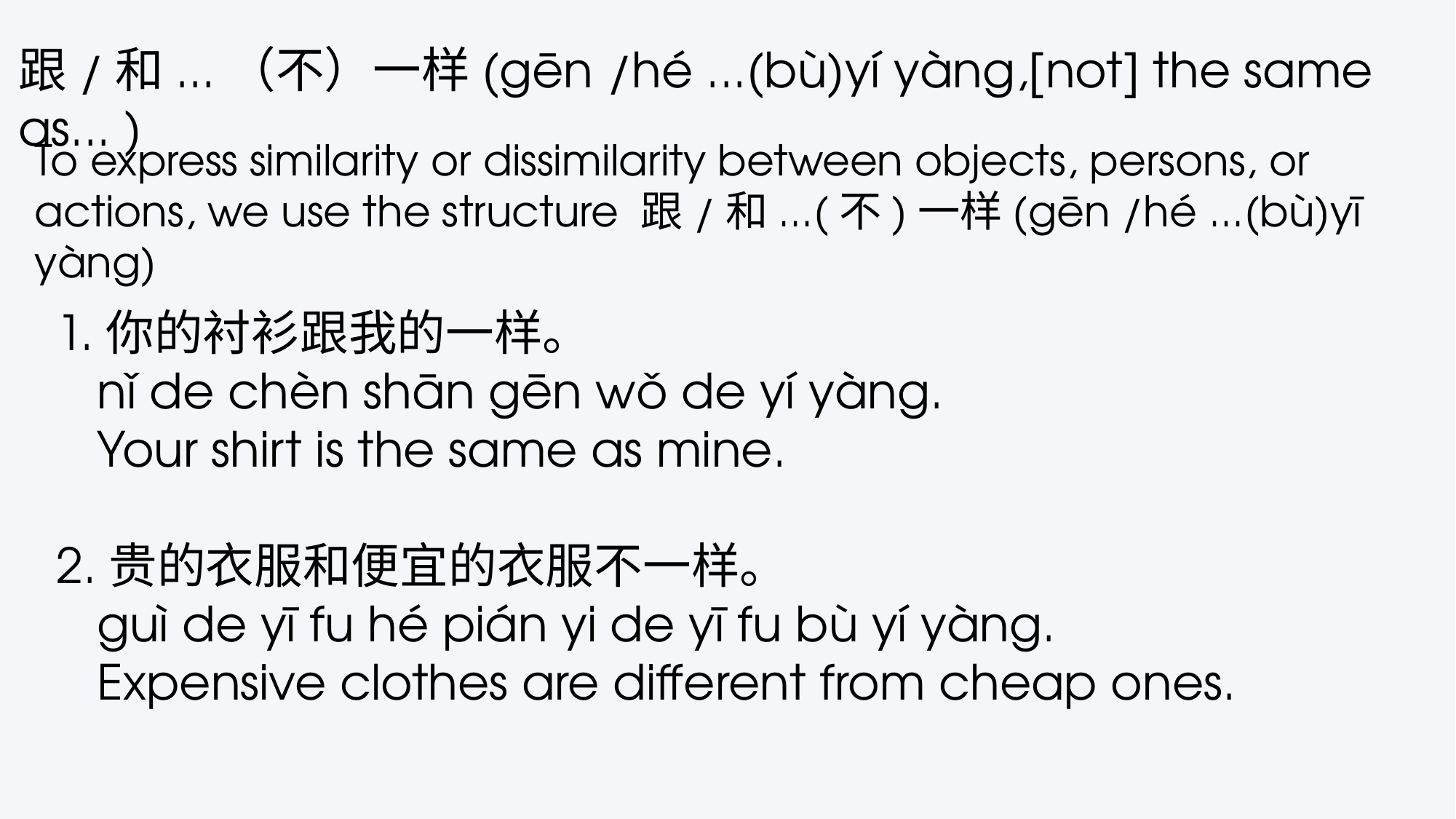

跟/和...（不）一样(gēn /hé ...(bù)yí yàng,[not] the same as... )
To express similarity or dissimilarity between objects, persons, or actions, we use the structure 跟/和...(不)一样(gēn /hé ...(bù)yī yàng)
1.你的衬衫跟我的一样。
   nǐ de chèn shān gēn wǒ de yí yàng.
   Your shirt is the same as mine.

2.贵的衣服和便宜的衣服不一样。
   guì de yī fu hé pián yi de yī fu bù yí yàng.
   Expensive clothes are different from cheap ones.